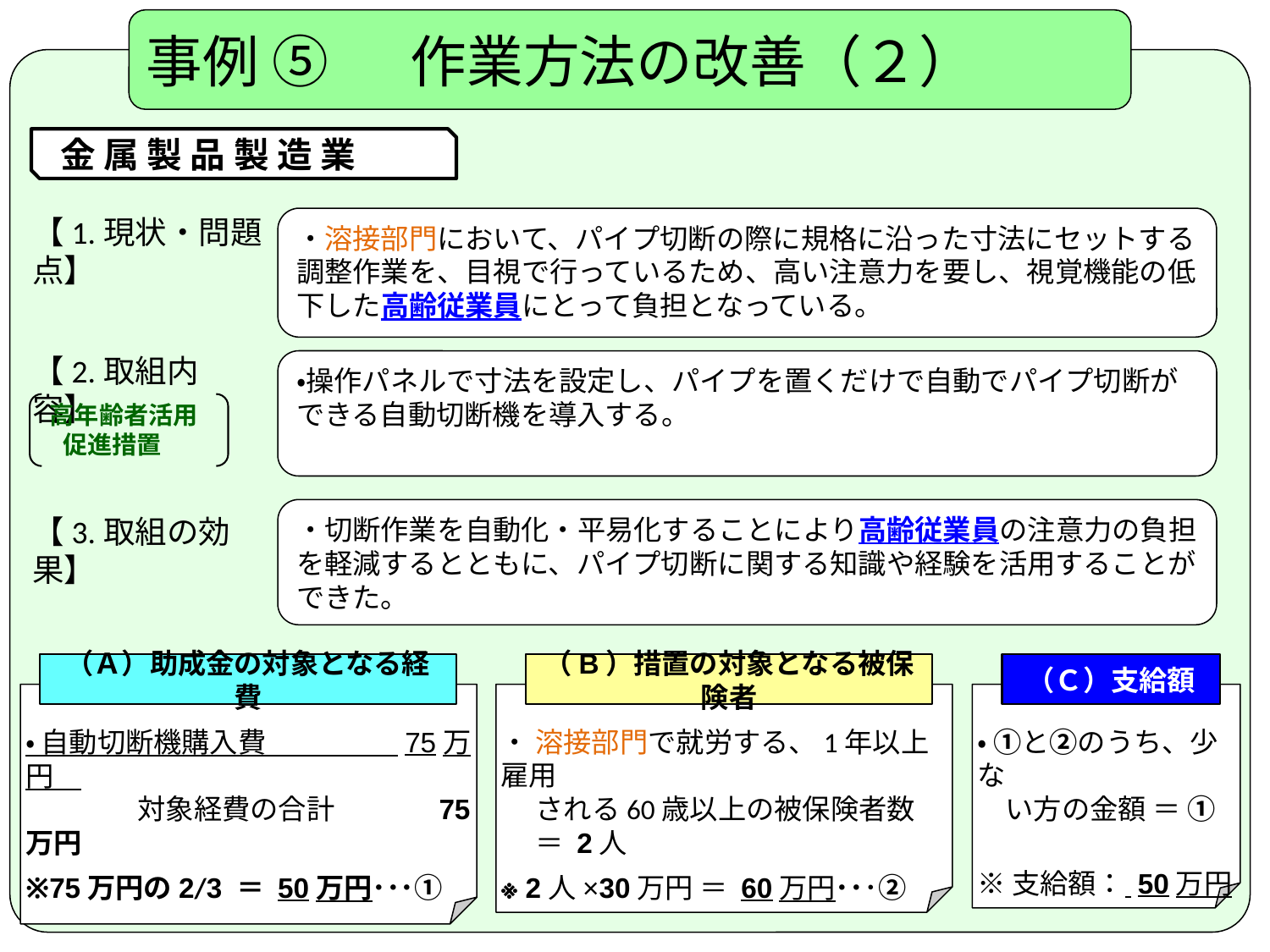

事例 ⑤ 　 作業方法の改善（２）
.
　金 属 製 品 製 造 業
【1.現状・問題点】
・溶接部門において、パイプ切断の際に規格に沿った寸法にセットする調整作業を、目視で行っているため、高い注意力を要し、視覚機能の低下した高齢従業員にとって負担となっている。
【2.取組内容】
・操作パネルで寸法を設定し、パイプを置くだけで自動でパイプ切断ができる自動切断機を導入する。
高年齢者活用
　 促進措置

・切断作業を自動化・平易化することにより高齢従業員の注意力の負担を軽減するとともに、パイプ切断に関する知識や経験を活用することができた。
【3.取組の効果】
（Ａ）助成金の対象となる経費
（B）措置の対象となる被保険者
（Ｃ）支給額

・ 自動切断機購入費　 　　　  75万円
　　　　対象経費の合計　　　  75万円

※75万円の2/3 ＝ 50万円･･･①

・ 溶接部門で就労する、1年以上雇用
　 される60歳以上の被保険者数
　 ＝ 2人

※ 2人×30万円 ＝ 60万円･･･②

・ ①と②のうち、少な
　い方の金額 ＝ ①

※支給額： 50万円